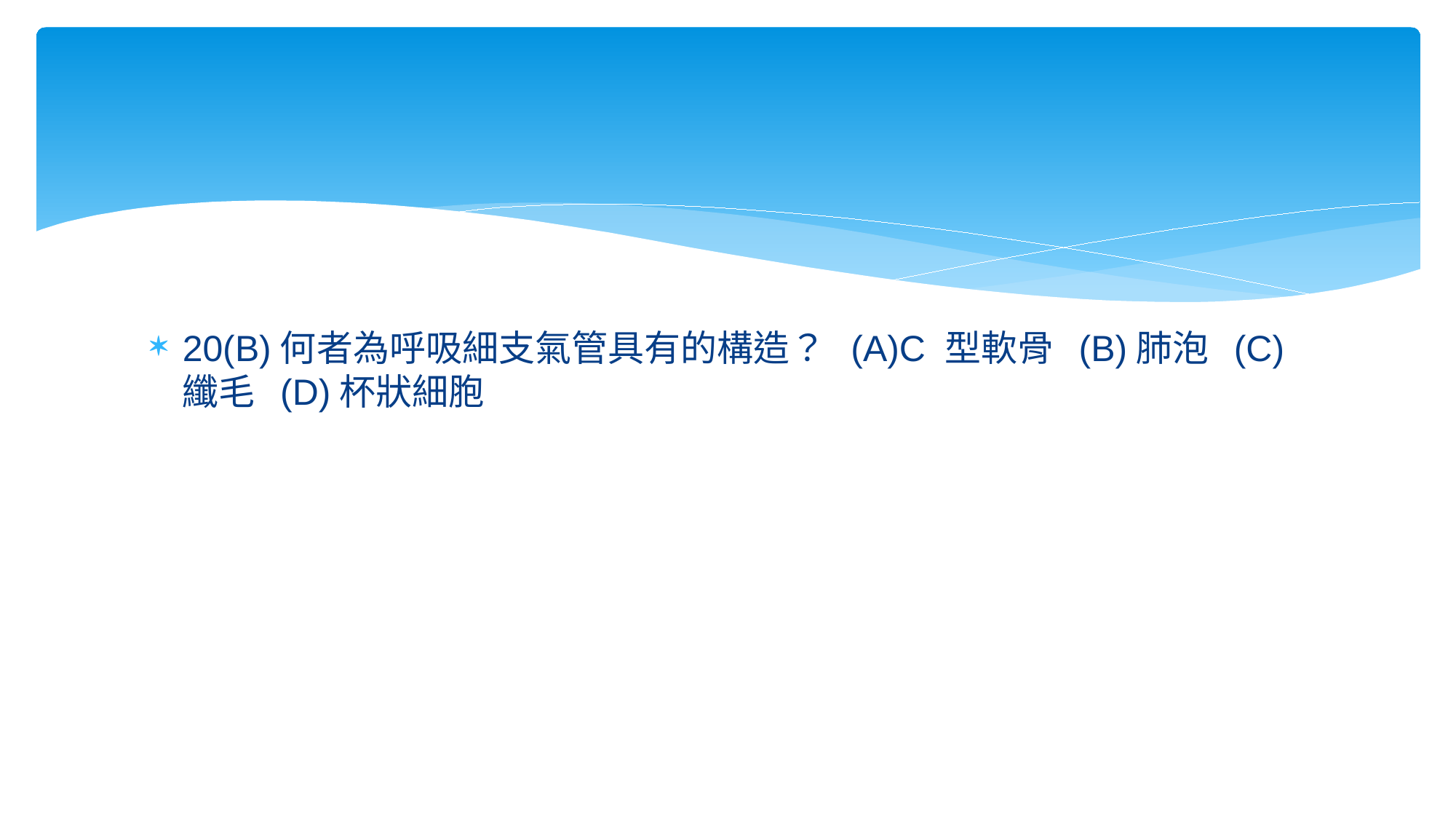

#
20(B)何者為呼吸細支氣管具有的構造？  (A)C 型軟骨  (B)肺泡  (C)纖毛  (D)杯狀細胞